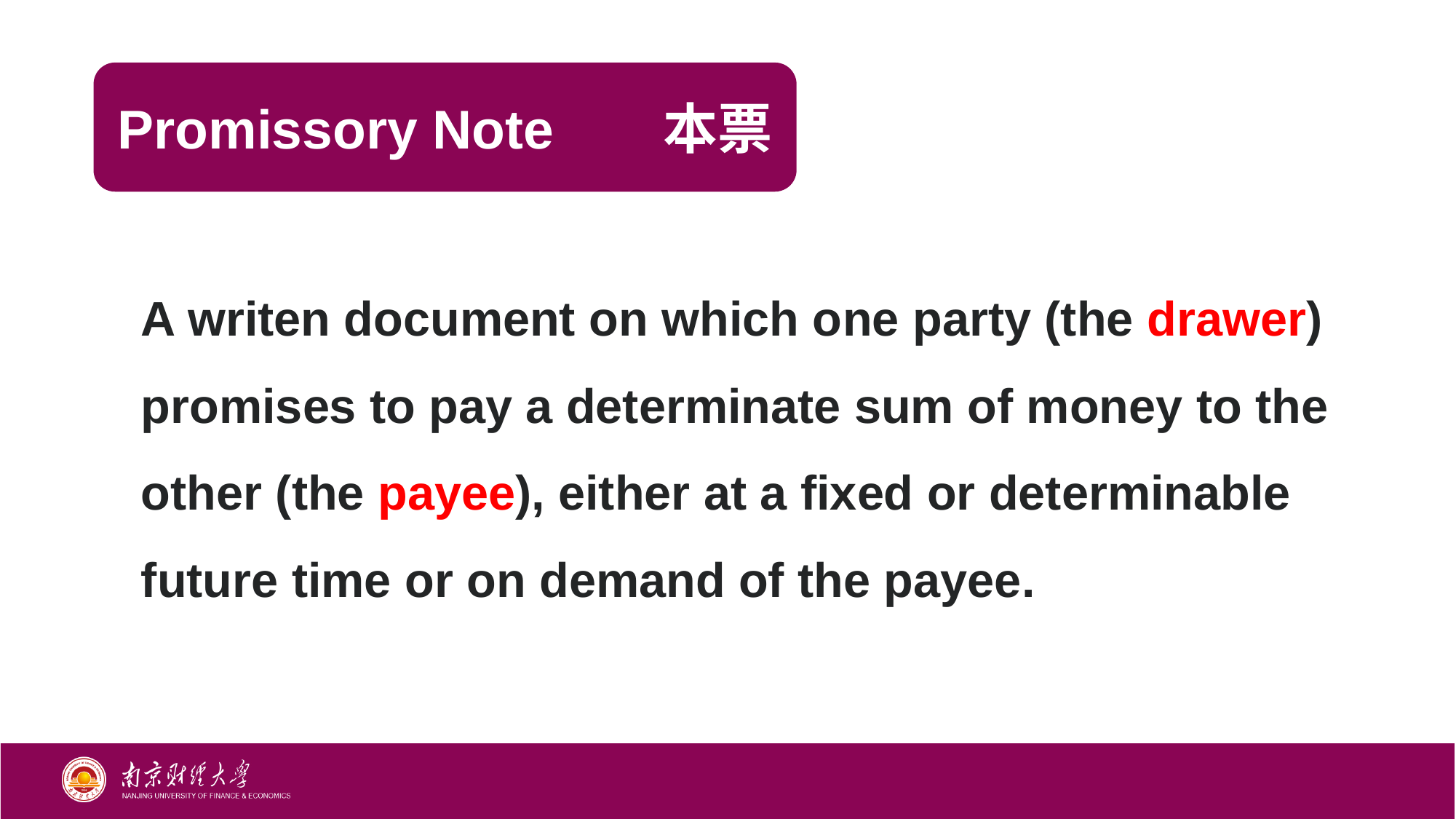

Promissory Note	本票
A writen document on which one party (the drawer) promises to pay a determinate sum of money to the other (the payee), either at a fixed or determinable future time or on demand of the payee.